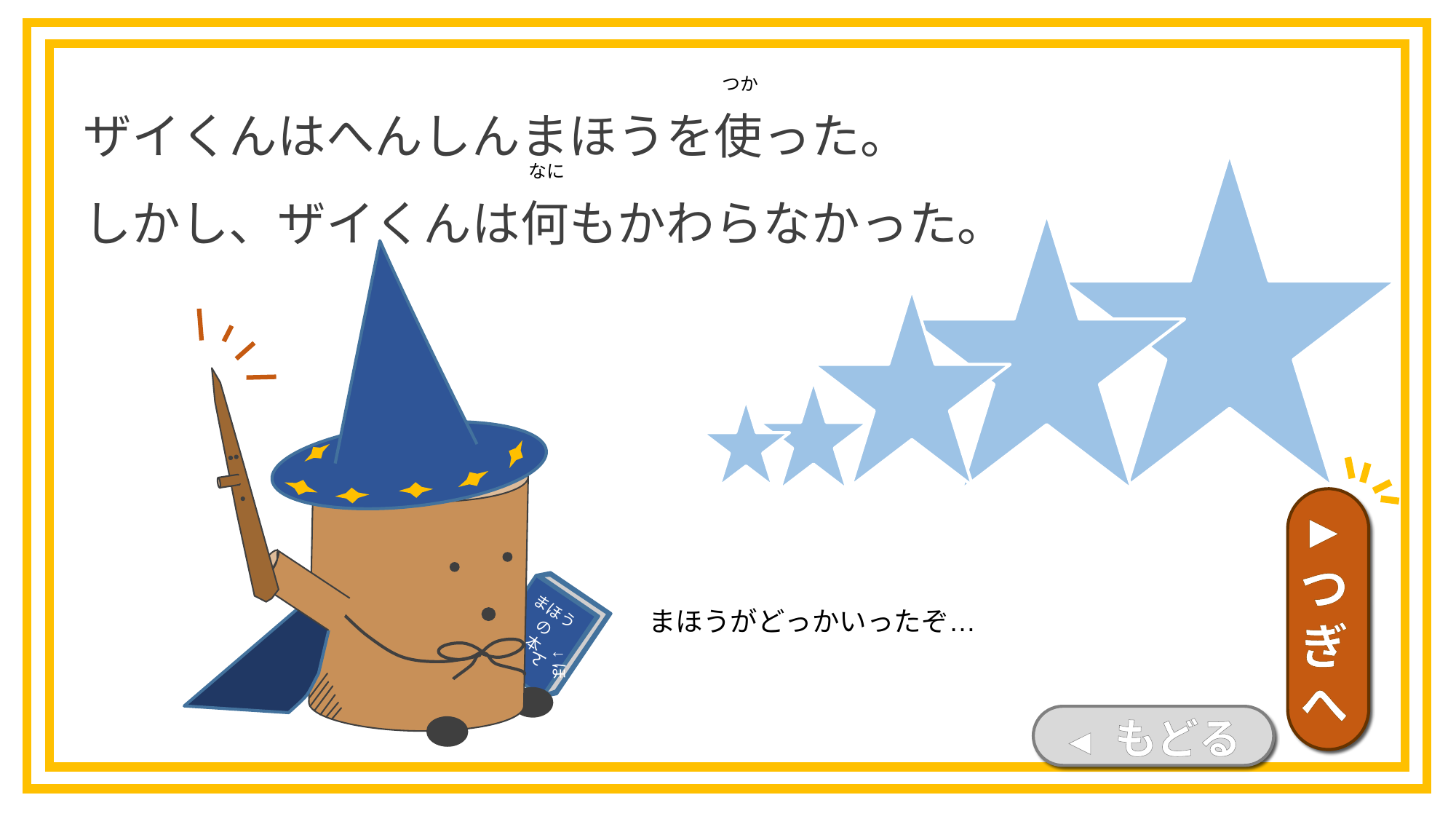

ザイくんはへんしんまほうを使った。
しかし、ザイくんは何もかわらなかった。

つか

なに

►つぎへ

まほう
の
本

まほうがどっかいったぞ…
↓ほん

◄ もどる